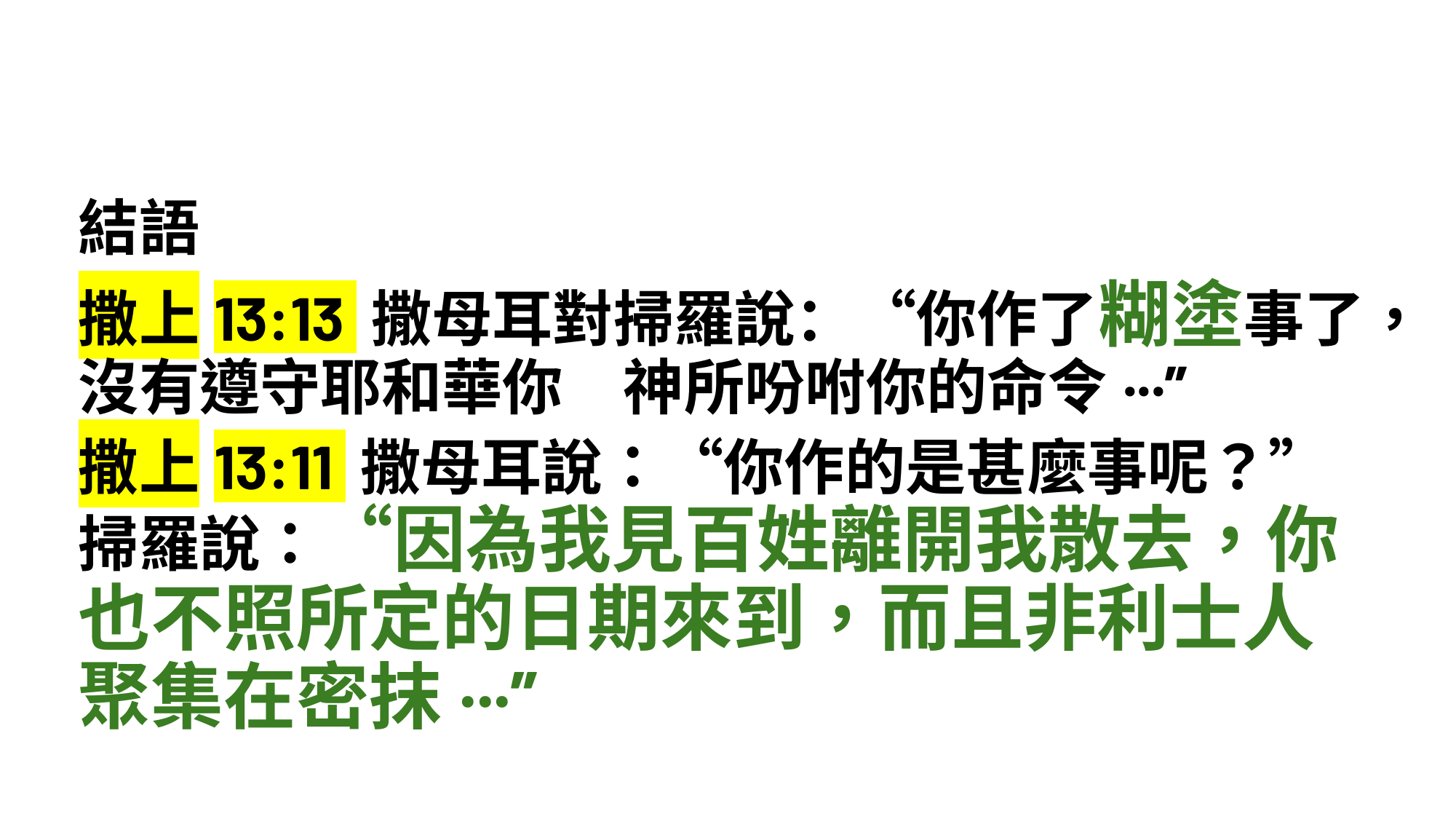

結語
撒上13:13 撒母耳對掃羅說：“你作了糊塗事了，沒有遵守耶和華你　神所吩咐你的命令···”
撒上13:11 撒母耳說：“你作的是甚麼事呢？”掃羅說：“因為我見百姓離開我散去，你也不照所定的日期來到，而且非利士人聚集在密抹···”